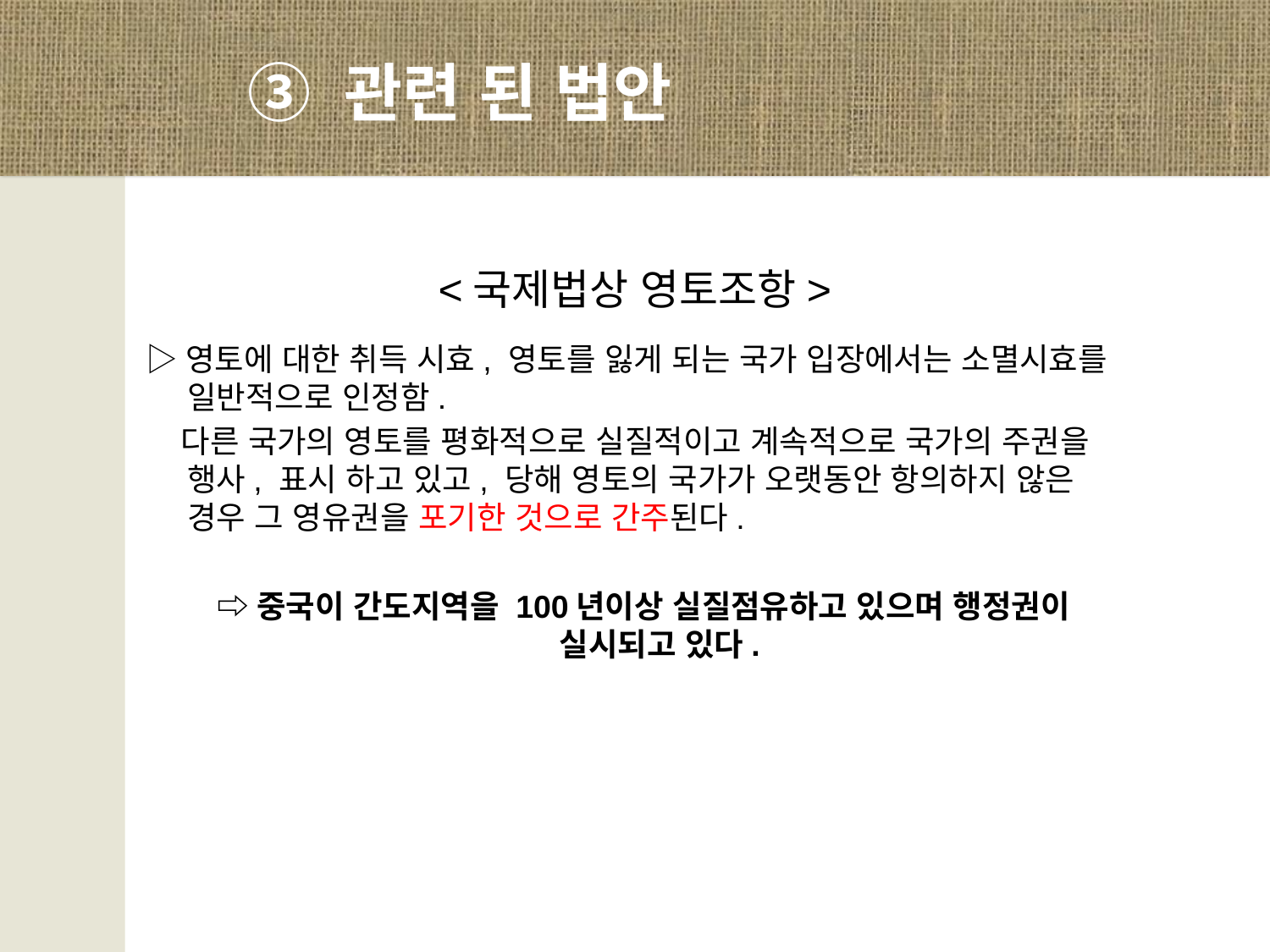

③ 관련 된 법안
<국제법상 영토조항>

 ▷영토에 대한 취득 시효, 영토를 잃게 되는 국가 입장에서는 소멸시효를 일반적으로 인정함.
    다른 국가의 영토를 평화적으로 실질적이고 계속적으로 국가의 주권을 행사, 표시 하고 있고, 당해 영토의 국가가 오랫동안 항의하지 않은 경우 그 영유권을 포기한 것으로 간주된다.

  ⇨중국이 간도지역을 100년이상 실질점유하고 있으며 행정권이 실시되고 있다.